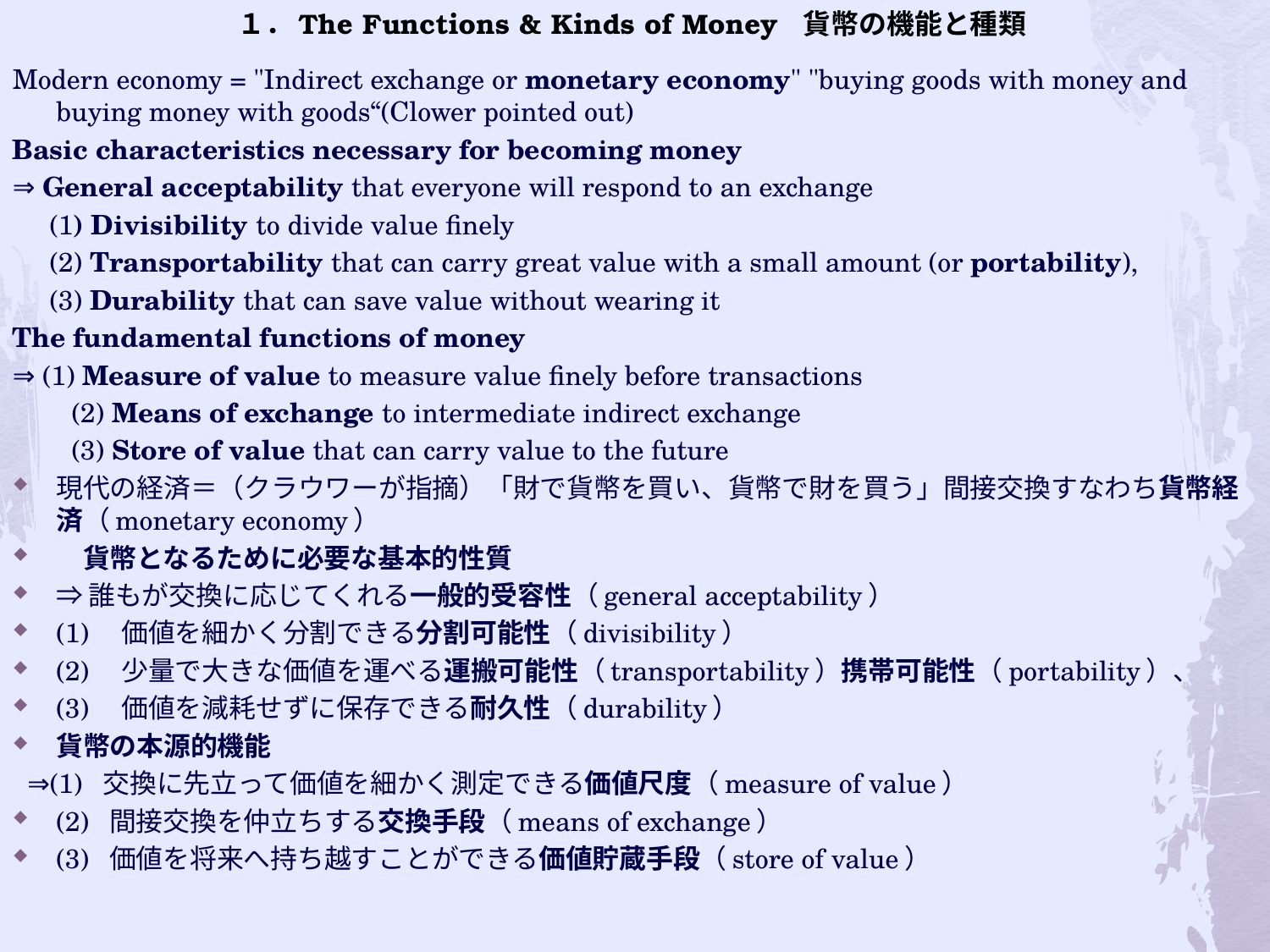

# １．The Functions & Kinds of Money  貨幣の機能と種類
Modern economy = "Indirect exchange or monetary economy" "buying goods with money and buying money with goods“(Clower pointed out)
Basic characteristics necessary for becoming money
⇒ General acceptability that everyone will respond to an exchange
     (1) Divisibility to divide value finely
     (2) Transportability that can carry great value with a small amount (or portability),
     (3) Durability that can save value without wearing it
The fundamental functions of money
⇒ (1) Measure of value to measure value finely before transactions
　　(2) Means of exchange to intermediate indirect exchange
　　(3) Store of value that can carry value to the future
現代の経済＝（クラウワーが指摘）「財で貨幣を買い、貨幣で財を買う」間接交換すなわち貨幣経済（monetary economy）
　貨幣となるために必要な基本的性質
⇒誰もが交換に応じてくれる一般的受容性（general acceptability）
(1)　価値を細かく分割できる分割可能性（divisibility）
(2)　少量で大きな価値を運べる運搬可能性（transportability）携帯可能性（portability）、
(3)　価値を減耗せずに保存できる耐久性（durability）
貨幣の本源的機能
  ⇒(1)  交換に先立って価値を細かく測定できる価値尺度（measure of value）
(2)  間接交換を仲立ちする交換手段（means of exchange）
(3)  価値を将来へ持ち越すことができる価値貯蔵手段（store of value）